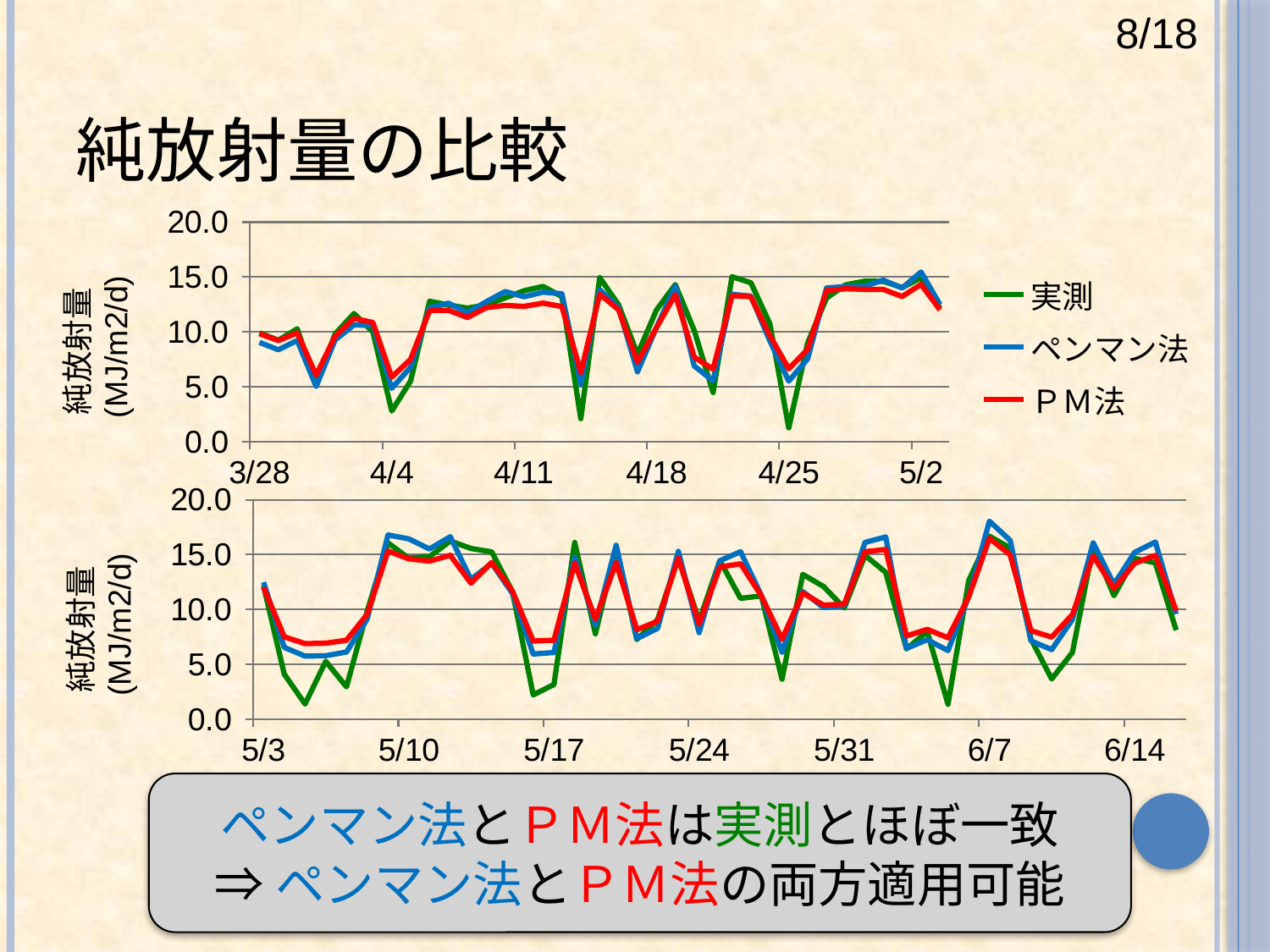

8/18
# 純放射量の比較

### Chart

| Category | 実測 | ペンマン法 | ＰＭ法 |
|---|---|---|---|
| 39900 | 9.911375469224419 | 9.044394641144239 | 9.833457734796703 |
| 39901 | 9.238984403849198 | 8.366032803788517 | 9.213122586950469 |
| 39902 | 10.282442854011386 | 9.215725099637421 | 9.911212185504466 |
| 39903 | 5.194340740880667 | 5.024002344563064 | 6.041748692567452 |
| 39904 | 9.809235801095275 | 9.261480143227985 | 9.594120154246395 |
| 39905 | 11.671417650422562 | 10.632155692769805 | 11.225964860695214 |
| 39906 | 10.006131466164463 | 10.59886334780859 | 10.854839193212626 |
| 39907 | 2.786883829829293 | 4.849529844232277 | 5.871060751468392 |
| 39908 | 5.524865586034171 | 6.785208094768156 | 7.505001435142892 |
| 39909 | 12.79078694994756 | 12.197298382200968 | 11.944667916466877 |
| 39910 | 12.44964512647075 | 12.611198310314448 | 11.971425684850328 |
| 39911 | 12.163694837416188 | 11.746295654189568 | 11.308873949435668 |
| 39912 | 12.46709872320188 | 12.748058279088209 | 12.206395508496335 |
| 39913 | 13.097693078268536 | 13.67412295827378 | 12.410948619210142 |
| 39914 | 13.752439131536079 | 13.200676888772453 | 12.323491311254656 |
| 39915 | 14.137000025280548 | 13.617437150036636 | 12.617456306007824 |
| 39916 | 13.219426002219805 | 13.469258119365406 | 12.306544670140434 |
| 39917 | 2.0863099551810382 | 5.243294697896841 | 6.301334993381969 |
| 39918 | 14.937800774554468 | 13.844154550811831 | 13.429244119496676 |
| 39919 | 12.466890143391355 | 12.200291796324048 | 12.015411019847031 |
| 39920 | 7.947356684614952 | 6.3594846308282245 | 7.2278871524107045 |
| 39921 | 11.974081421356797 | 10.381252681317148 | 10.375379150220777 |
| 39922 | 14.305896478966142 | 14.159521441218548 | 13.401760568892568 |
| 39923 | 10.134883222551498 | 6.886737905885519 | 7.7024881762786945 |
| 39924 | 4.474471214421414 | 5.538824707382562 | 6.59411446042788 |
| 39925 | 15.027318302933283 | 13.421970976143495 | 13.289375417451698 |
| 39926 | 14.4730610797665 | 13.261229083685848 | 13.199342425538614 |
| 39927 | 10.757476523395674 | 9.192189386982875 | 9.667123862731648 |
| 39928 | 1.25455820666092 | 5.507005664857265 | 6.6225833815289645 |
| 39929 | 8.995726012153025 | 7.540662864602703 | 8.40587015879252 |
| 39930 | 13.075888019116572 | 13.99884675413489 | 13.769157280632863 |
| 39931 | 14.280053639504652 | 14.134180135044568 | 13.928080393254401 |
| 39932 | 14.615365018877092 | 14.159713960997728 | 13.879595709726335 |
| 39933 | 14.608360365520783 | 14.7127730352494 | 13.86846904826744 |
| 39934 | 14.039296204049371 | 13.997245269804116 | 13.224267605381645 |
| 39935 | 14.921035919106854 | 15.456749171856124 | 14.323832630261126 |
| 39936 | 12.164524261744452 | 12.492393430130342 | 12.007911090952698 |

### Chart

| Category | 実測 | ペンマン法 | ＰＭ法 |
|---|---|---|---|
| 39936 | 12.164524261744452 | 12.492393430130342 | 12.007911090952707 |
| 39937 | 4.104525661385145 | 6.546774857018033 | 7.509051405724158 |
| 39938 | 1.3845003754496978 | 5.7520324401074046 | 6.8912585176963725 |
| 39939 | 5.277974711700836 | 5.790417420737327 | 6.931400384062954 |
| 39940 | 2.9471614942847113 | 6.126684061005909 | 7.19602101878736 |
| 39941 | 9.871779930646227 | 9.150571486986319 | 9.571735837713565 |
| 39942 | 16.067536972106495 | 16.792696435225587 | 15.32355952377343 |
| 39943 | 14.681806298239056 | 16.435749861171164 | 14.61912437870585 |
| 39944 | 14.817119247866454 | 15.517346496649084 | 14.408489799007345 |
| 39945 | 16.239580565004324 | 16.639406223357327 | 14.940661612474418 |
| 39946 | 15.562282520399023 | 12.746037095501094 | 12.401183479245775 |
| 39947 | 15.252518037084032 | 14.208732772212768 | 14.287139758720222 |
| 39948 | 11.629707742019068 | 11.466390661002894 | 11.68616467536777 |
| 39949 | 2.2212233193868487 | 5.9447565303280046 | 7.124995076021035 |
| 39950 | 3.158659341310747 | 6.079140467465363 | 7.200836052163659 |
| 39951 | 16.107209177235127 | 14.753212547675442 | 14.228351129894047 |
| 39952 | 7.783363118552356 | 8.587512517048658 | 9.130439514888073 |
| 39953 | 15.695866848665771 | 15.855343047399424 | 14.263473924532368 |
| 39954 | 7.257619402889072 | 7.351660426875863 | 8.16047745941462 |
| 39955 | 9.0900969189735 | 8.28073561143727 | 8.930287746774443 |
| 39956 | 14.72638654115175 | 15.298706337349422 | 14.690997482324148 |
| 39957 | 8.932531895063473 | 7.8858835712922355 | 8.678865421871647 |
| 39958 | 14.456649899031511 | 14.447337088434168 | 13.869221952887926 |
| 39959 | 11.02050872810947 | 15.268318741294905 | 14.171505495853868 |
| 39960 | 11.237534139263676 | 11.287996138591483 | 11.252131036676372 |
| 39961 | 3.6495969193178914 | 6.108521451148565 | 7.291621002255218 |
| 39962 | 13.198772624677815 | 11.644008700625125 | 11.51067219880435 |
| 39963 | 12.097912105402768 | 10.170985849716722 | 10.400627956890489 |
| 39964 | 10.141067955778418 | 10.35454962373317 | 10.49013742821637 |
| 39965 | 14.934694215873417 | 16.112814421270276 | 15.263820735248803 |
| 39966 | 13.386035630324345 | 16.61684034587293 | 15.475848656247209 |
| 39967 | 6.4030242181689045 | 6.455232286278502 | 7.585299334209982 |
| 39968 | 7.994590421679476 | 7.248256057153599 | 8.187742225441117 |
| 39969 | 1.3620618150447426 | 6.2525786471493605 | 7.422304205539726 |
| 39970 | 12.647108693666768 | 11.190710840525089 | 11.168552236897424 |
| 39971 | 16.6802143978695 | 18.04771826026789 | 16.486504914012787 |
| 39972 | 15.61060664397857 | 16.302317766989187 | 14.9750272769087 |
| 39973 | 7.306715063372898 | 7.135977442075286 | 8.062936685459855 |
| 39974 | 3.6737222062332555 | 6.346278061270009 | 7.484085936737784 |
| 39975 | 6.091676833175066 | 9.095196343167425 | 9.553634173092027 |
| 39976 | 15.793443960254931 | 16.06962995396677 | 14.886358580311644 |
| 39977 | 11.26147387765535 | 12.297138541358018 | 11.910675082535118 |
| 39978 | 14.65442482571058 | 15.20772798661753 | 14.213471604953268 |
| 39979 | 14.247395999156248 | 16.15673424661681 | 14.932222832442196 |
| 39980 | 8.113252453053546 | 9.585284171830732 | 9.894091868379466 |
ペンマン法とＰＭ法は実測とほぼ一致
⇒ペンマン法とＰＭ法の両方適用可能